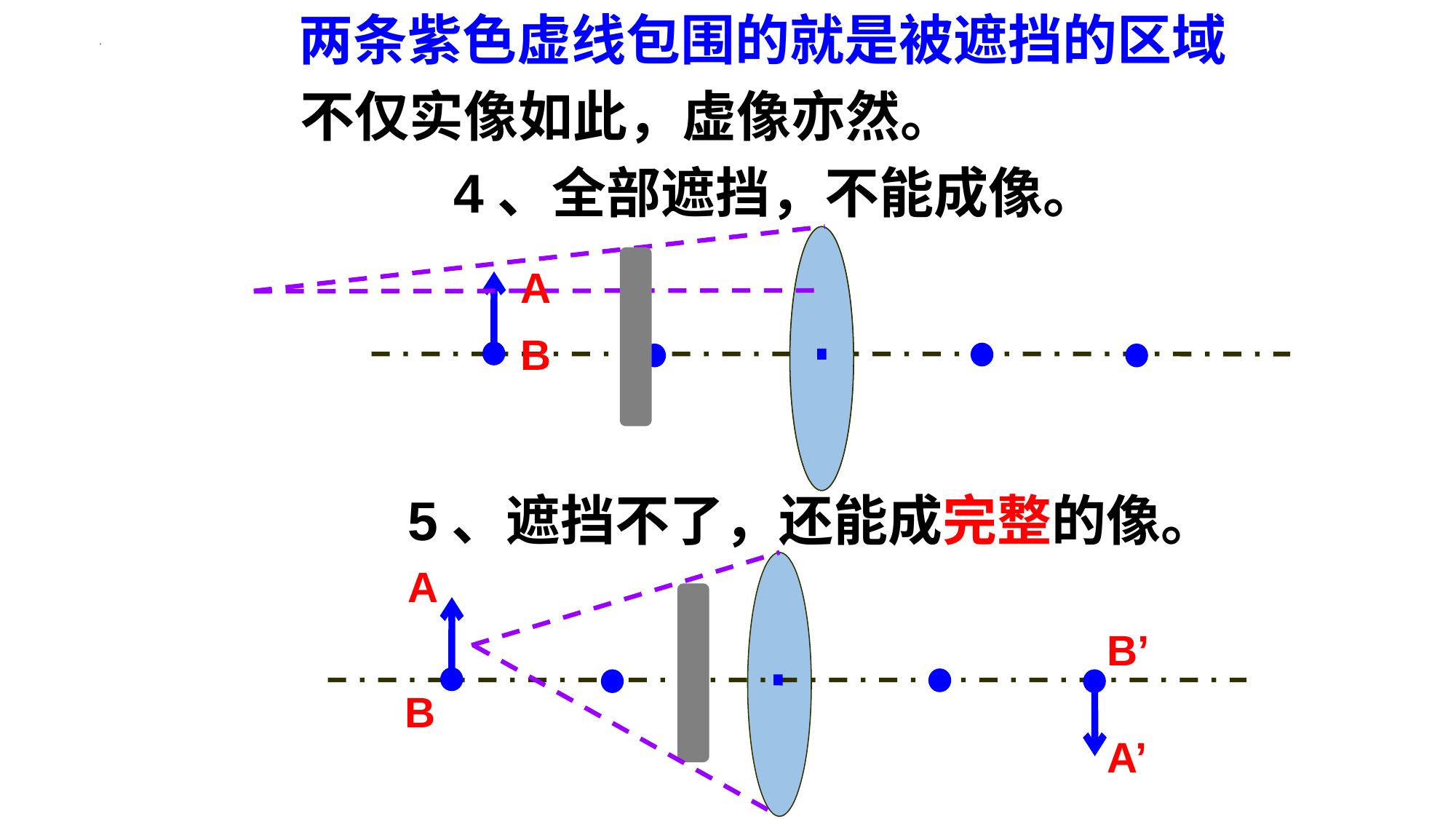

两条紫色虚线包围的就是被遮挡的区域
不仅实像如此，虚像亦然。
4、全部遮挡，不能成像。

A
B

5、遮挡不了，还能成完整的像。

A

B’

B
A’